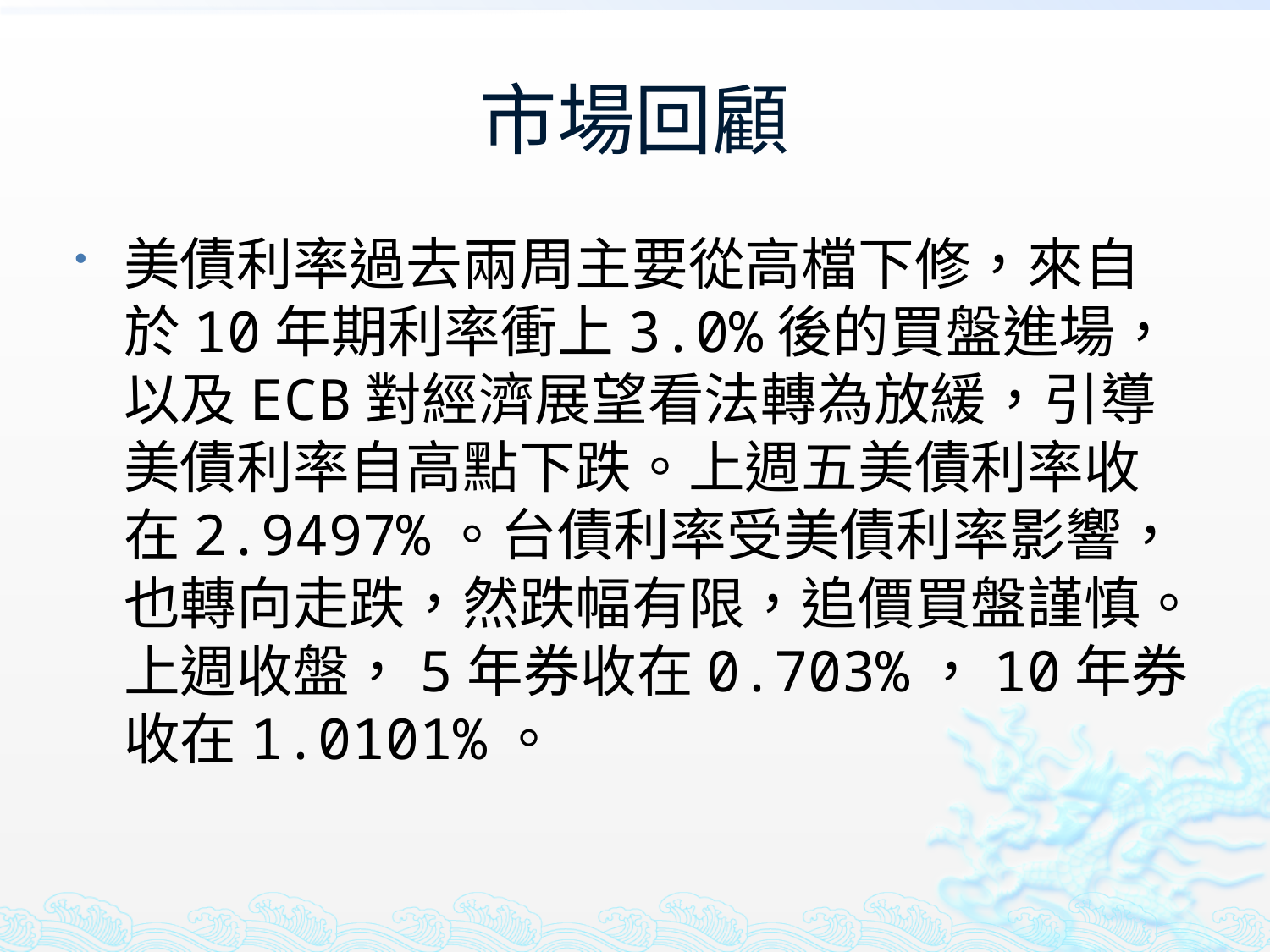

# 市場回顧
美債利率過去兩周主要從高檔下修，來自於10年期利率衝上3.0%後的買盤進場，以及ECB對經濟展望看法轉為放緩，引導美債利率自高點下跌。上週五美債利率收在2.9497%。台債利率受美債利率影響，也轉向走跌，然跌幅有限，追價買盤謹慎。上週收盤，5年券收在0.703%，10年券收在1.0101%。